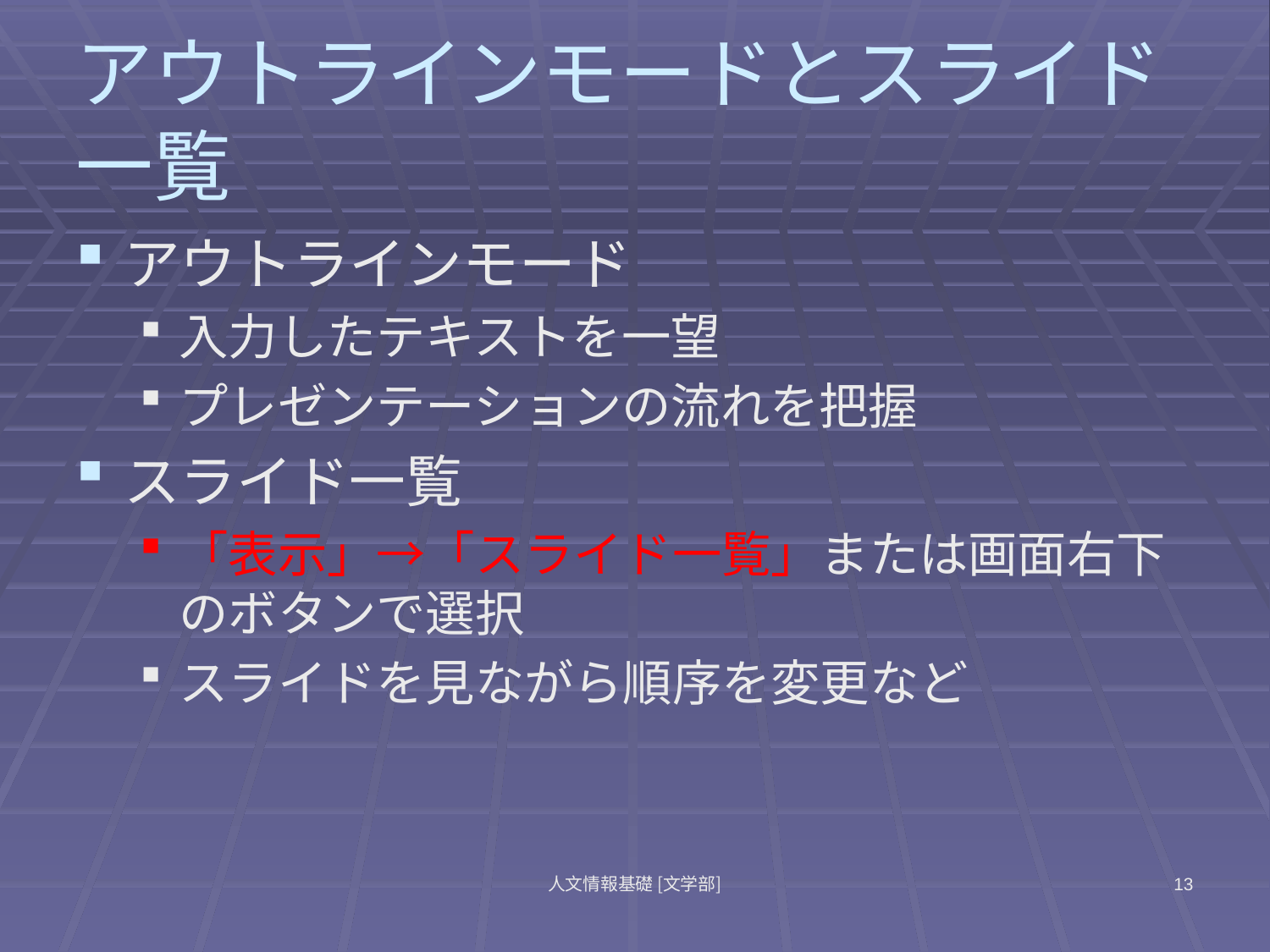

# アウトラインモードとスライド一覧
アウトラインモード
入力したテキストを一望
プレゼンテーションの流れを把握
スライド一覧
「表示」→「スライド一覧」または画面右下のボタンで選択
スライドを見ながら順序を変更など
人文情報基礎 [文学部]
13